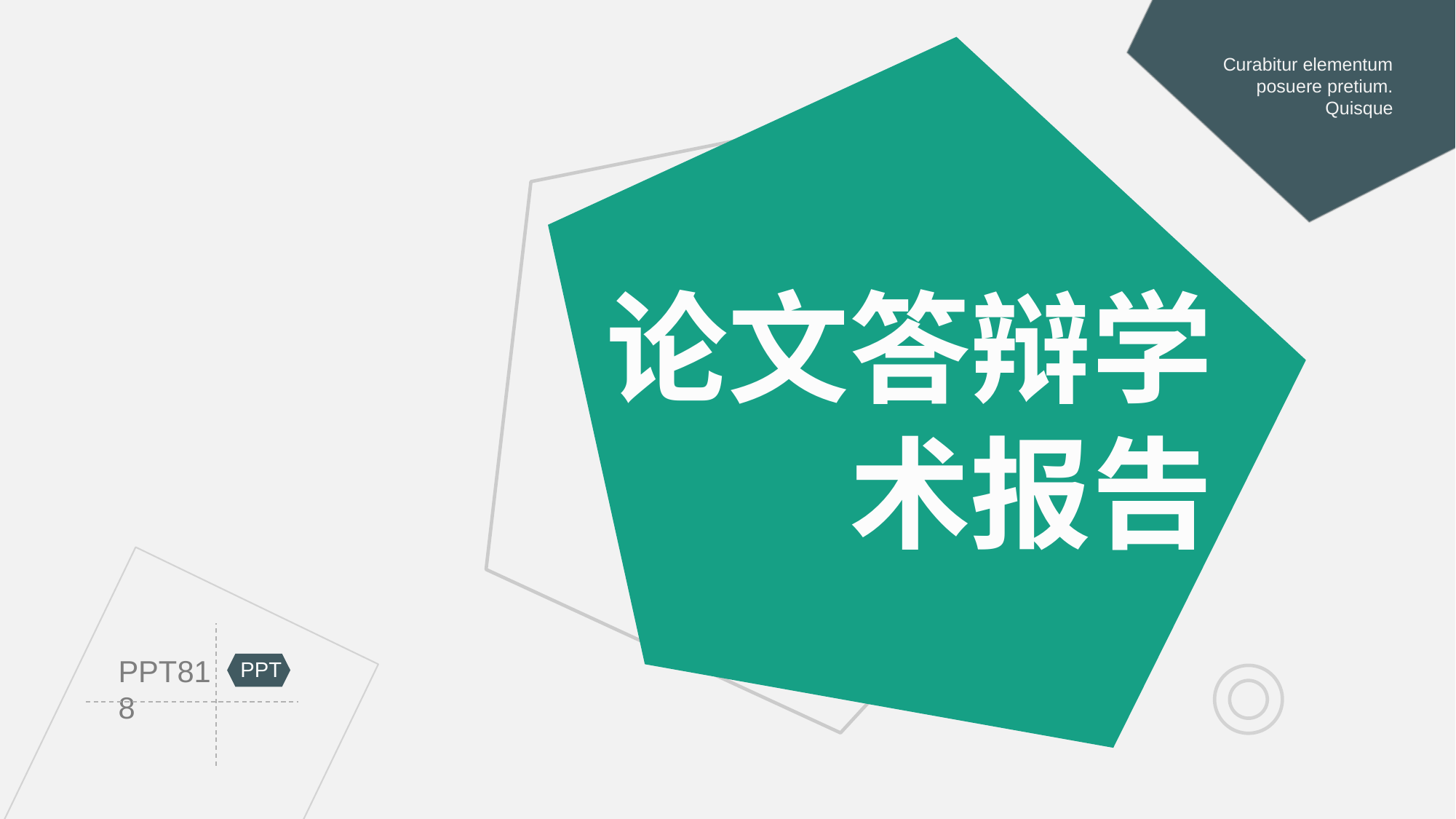

Curabitur elementum posuere pretium. Quisque

论文答辩学术报告

PPT818
PPT